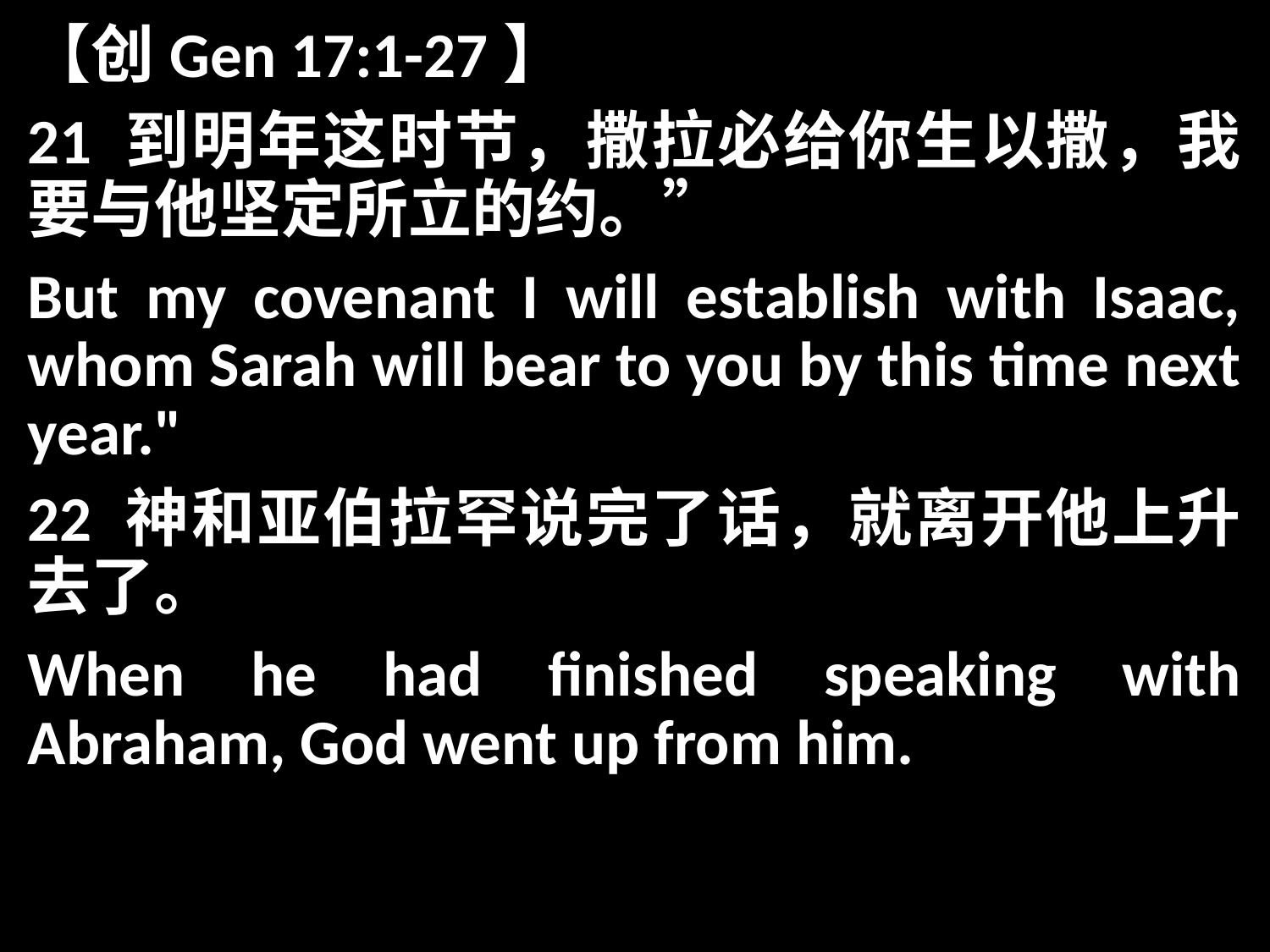

【创Gen 17:1-27】
21 到明年这时节，撒拉必给你生以撒，我要与他坚定所立的约。”
But my covenant I will establish with Isaac, whom Sarah will bear to you by this time next year."
22 神和亚伯拉罕说完了话，就离开他上升去了。
When he had finished speaking with Abraham, God went up from him.